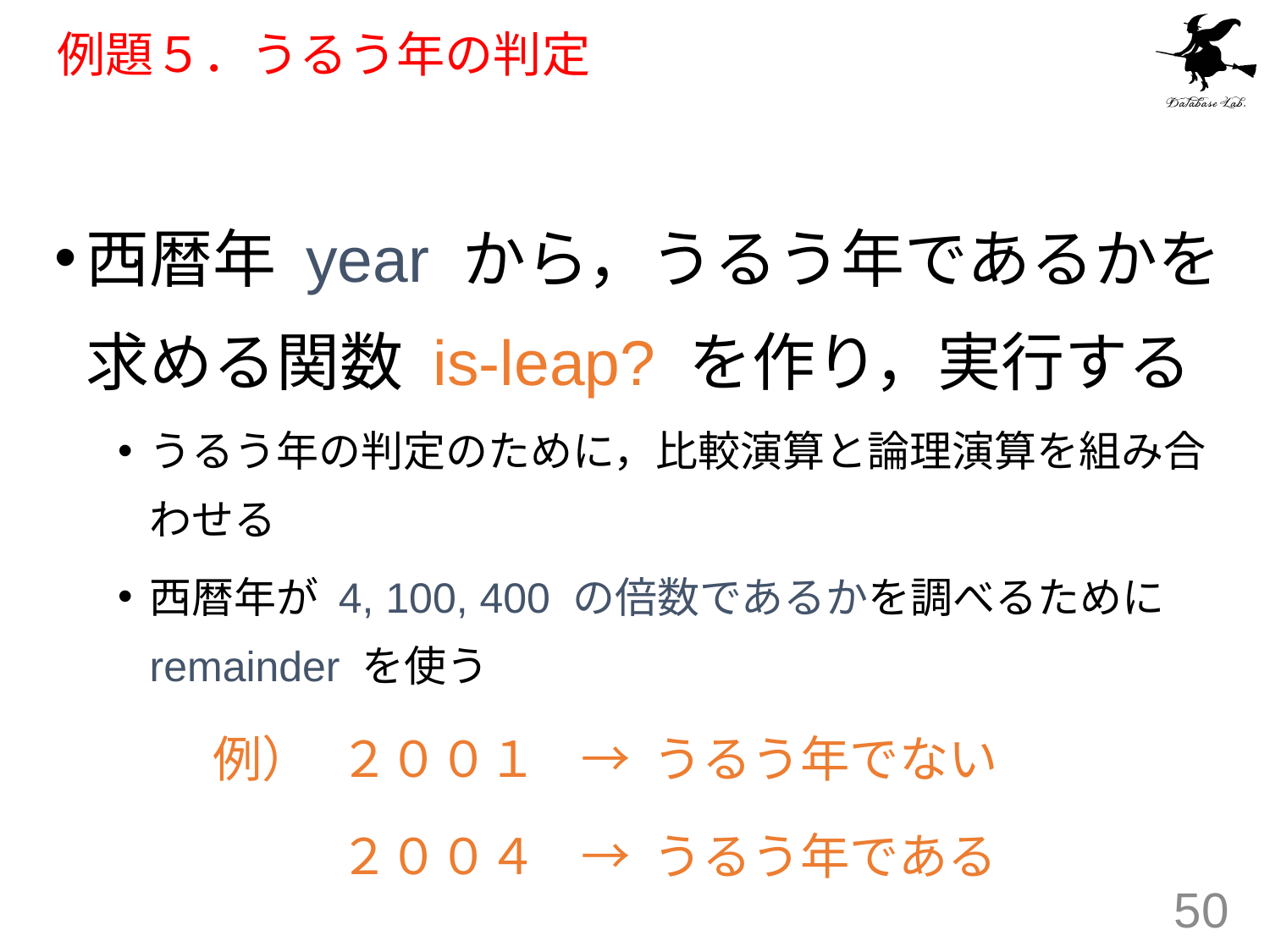

# 例題５．うるう年の判定
西暦年 year から，うるう年であるかを求める関数 is-leap? を作り，実行する
うるう年の判定のために，比較演算と論理演算を組み合わせる
西暦年が 4, 100, 400 の倍数であるかを調べるために remainder を使う
		例） 	２００１    →  うるう年でない
			２００４    →  うるう年である
50